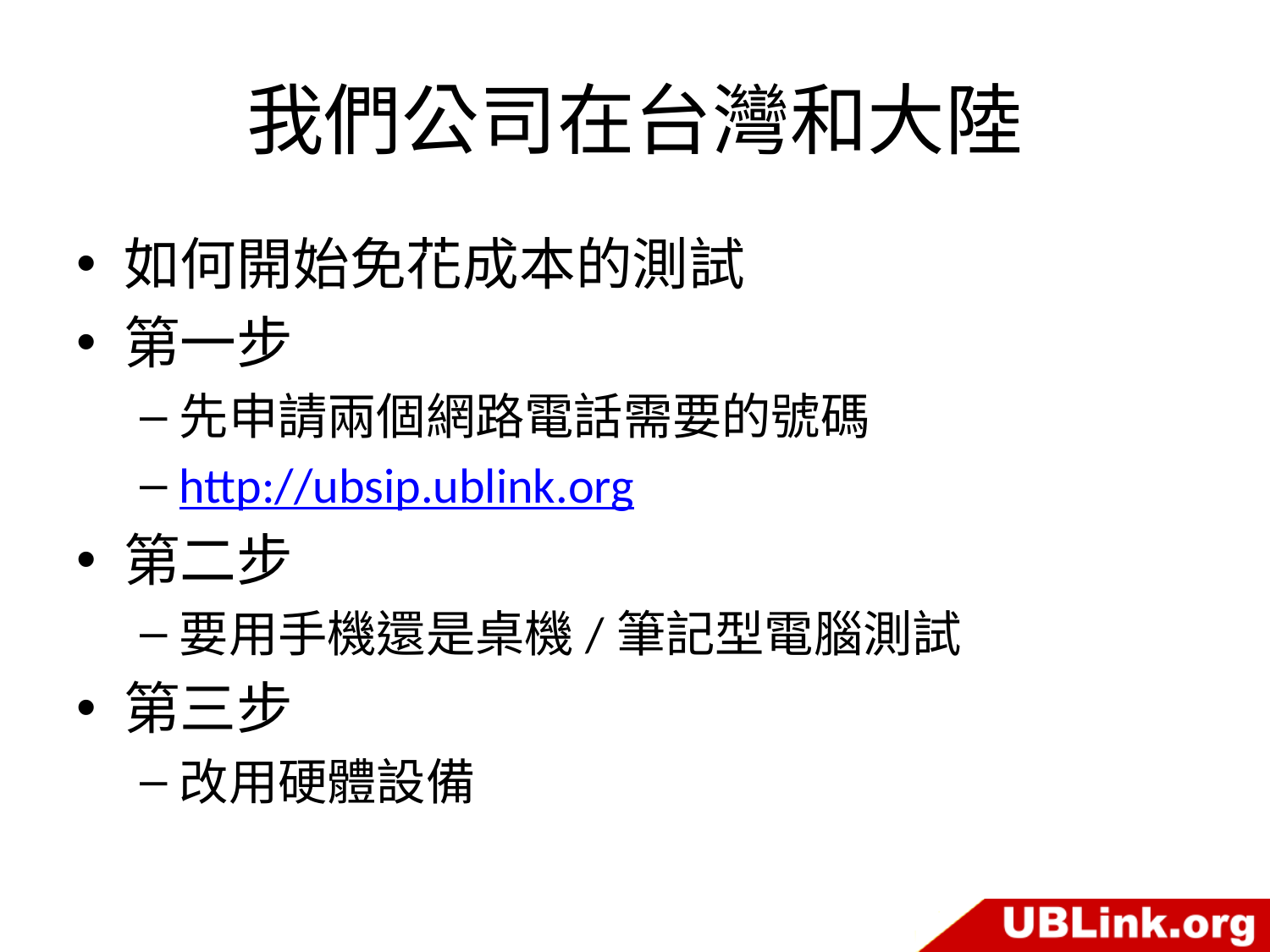

# 我們公司在台灣和大陸
如何開始免花成本的測試
第一步
先申請兩個網路電話需要的號碼
http://ubsip.ublink.org
第二步
要用手機還是桌機/筆記型電腦測試
第三步
改用硬體設備